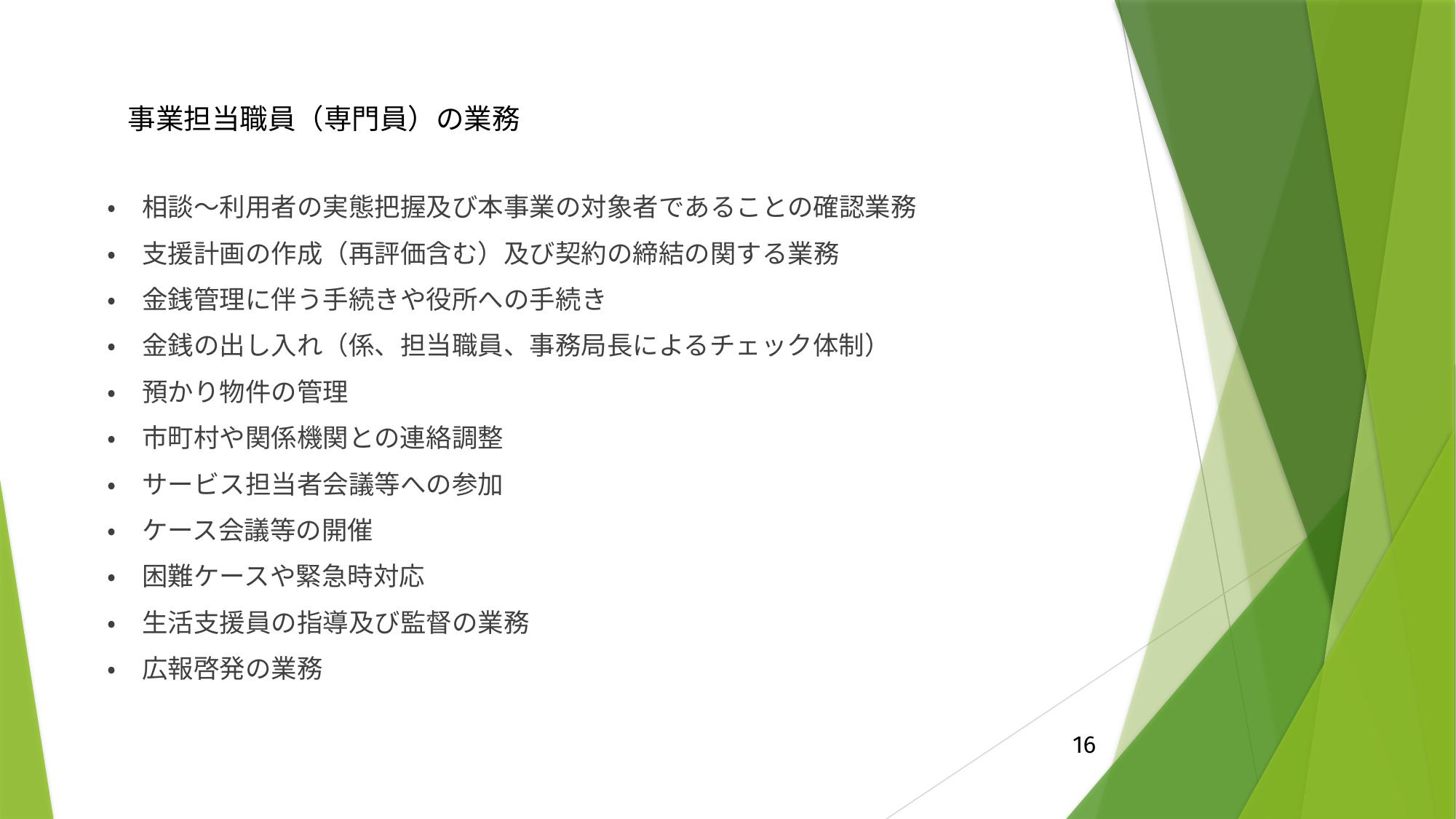

# 事業担当職員（専門員）の業務
・　相談～利用者の実態把握及び本事業の対象者であることの確認業務
・　支援計画の作成（再評価含む）及び契約の締結の関する業務
・　金銭管理に伴う手続きや役所への手続き
・　金銭の出し入れ（係、担当職員、事務局長によるチェック体制）
・　預かり物件の管理
・　市町村や関係機関との連絡調整
・　サービス担当者会議等への参加
・　ケース会議等の開催
・　困難ケースや緊急時対応
・　生活支援員の指導及び監督の業務
・　広報啓発の業務

16